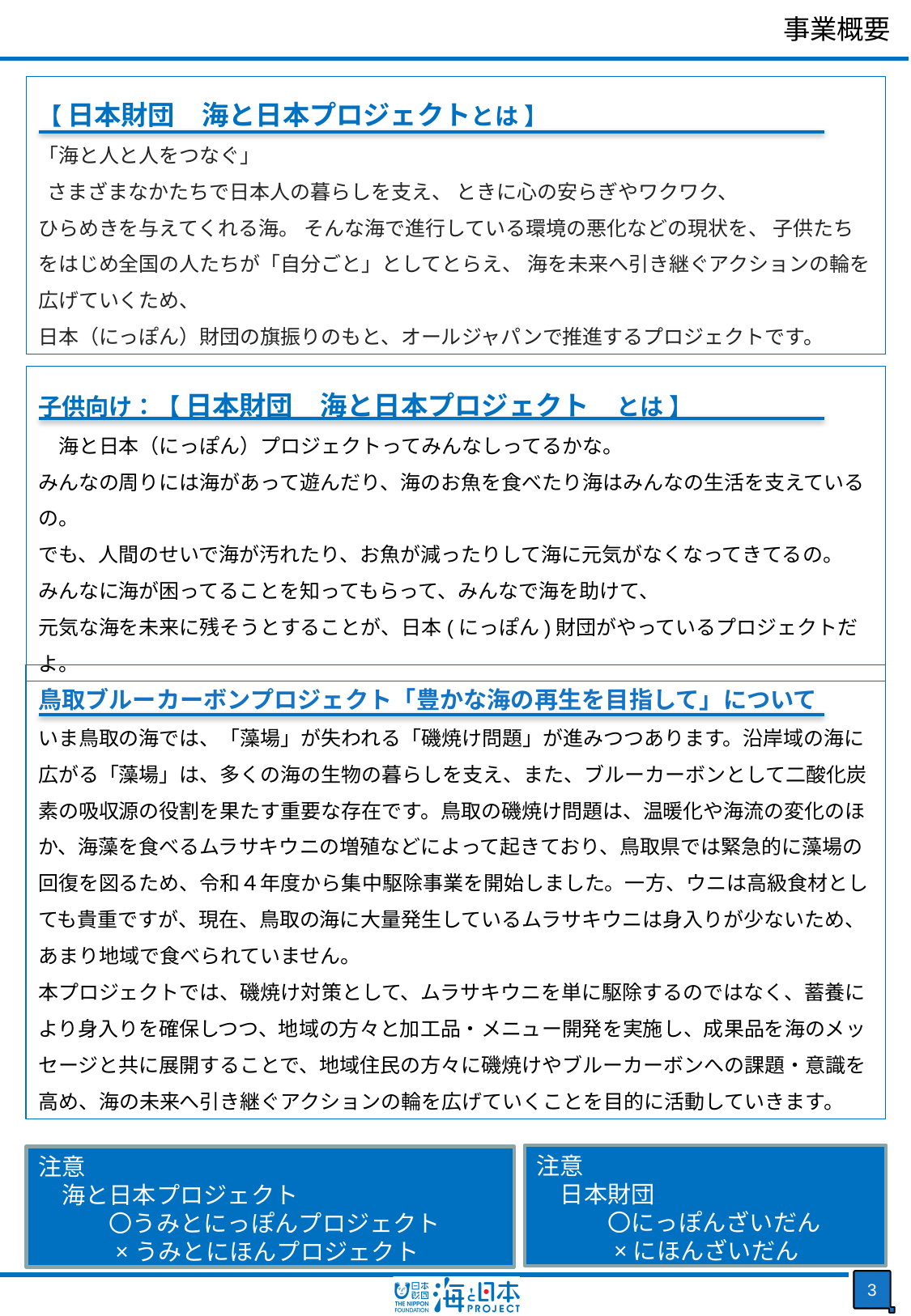

事業概要
【 日本財団　海と日本プロジェクトとは 】
「海と人と人をつなぐ」
 さまざまなかたちで日本人の暮らしを支え、 ときに心の安らぎやワクワク、
ひらめきを与えてくれる海。 そんな海で進行している環境の悪化などの現状を、 子供たちをはじめ全国の人たちが「自分ごと」としてとらえ、 海を未来へ引き継ぐアクションの輪を広げていくため、
日本（にっぽん）財団の旗振りのもと、オールジャパンで推進するプロジェクトです。
子供向け：【 日本財団　海と日本プロジェクト　とは 】
　海と日本（にっぽん）プロジェクトってみんなしってるかな。
みんなの周りには海があって遊んだり、海のお魚を食べたり海はみんなの生活を支えているの。
でも、人間のせいで海が汚れたり、お魚が減ったりして海に元気がなくなってきてるの。
みんなに海が困ってることを知ってもらって、みんなで海を助けて、
元気な海を未来に残そうとすることが、日本(にっぽん)財団がやっているプロジェクトだよ。
鳥取ブルーカーボンプロジェクト「豊かな海の再生を目指して」について
いま鳥取の海では、「藻場」が失われる「磯焼け問題」が進みつつあります。沿岸域の海に広がる「藻場」は、多くの海の生物の暮らしを支え、また、ブルーカーボンとして二酸化炭素の吸収源の役割を果たす重要な存在です。鳥取の磯焼け問題は、温暖化や海流の変化のほか、海藻を食べるムラサキウニの増殖などによって起きており、鳥取県では緊急的に藻場の回復を図るため、令和４年度から集中駆除事業を開始しました。一方、ウニは高級食材としても貴重ですが、現在、鳥取の海に大量発生しているムラサキウニは身入りが少ないため、あまり地域で食べられていません。
本プロジェクトでは、磯焼け対策として、ムラサキウニを単に駆除するのではなく、蓄養により身入りを確保しつつ、地域の方々と加工品・メニュー開発を実施し、成果品を海のメッセージと共に展開することで、地域住民の方々に磯焼けやブルーカーボンへの課題・意識を高め、海の未来へ引き継ぐアクションの輪を広げていくことを目的に活動していきます。
注意
　日本財団
　　　〇にっぽんざいだん
　　　×にほんざいだん
注意
　海と日本プロジェクト
　　　〇うみとにっぽんプロジェクト
　　　×うみとにほんプロジェクト
3